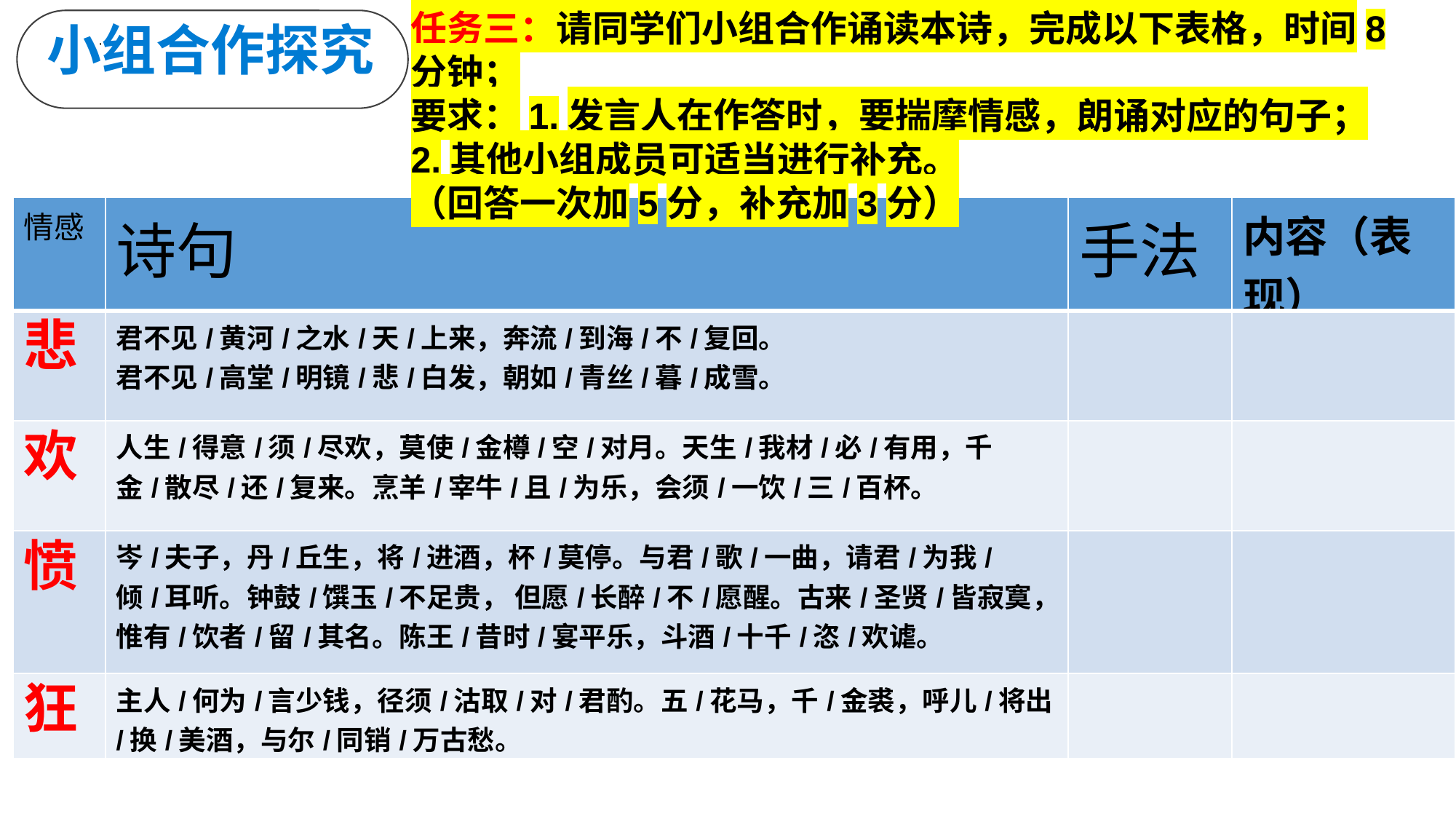

任务三：请同学们小组合作诵读本诗，完成以下表格，时间8分钟；
要求：1.发言人在作答时，要揣摩情感，朗诵对应的句子；
2.其他小组成员可适当进行补充。
（回答一次加5分，补充加3分）

小组合作探究
| 情感 | 诗句 | 手法 | 内容（表现） |
| --- | --- | --- | --- |
| 悲 | 君不见/黄河/之水/天/上来，奔流/到海/不/复回。 君不见/高堂/明镜/悲/白发，朝如/青丝/暮/成雪。 |  |  |
| 欢 | 人生/得意/须/尽欢，莫使/金樽/空/对月。天生/我材/必/有用，千金/散尽/还/复来。烹羊/宰牛/且/为乐，会须/一饮/三/百杯。 |  |  |
| 愤 | 岑/夫子，丹/丘生，将/进酒，杯/莫停。与君/歌/一曲，请君/为我/倾/耳听。钟鼓/馔玉/不足贵， 但愿/长醉/不/愿醒。古来/圣贤/皆寂寞，惟有/饮者/留/其名。陈王/昔时/宴平乐，斗酒/十千/恣/欢谑。 |  |  |
| 狂 | 主人/何为/言少钱，径须/沽取/对/君酌。五/花马，千/金裘，呼儿/将出/换/美酒，与尔/同销/万古愁。 |  |  |